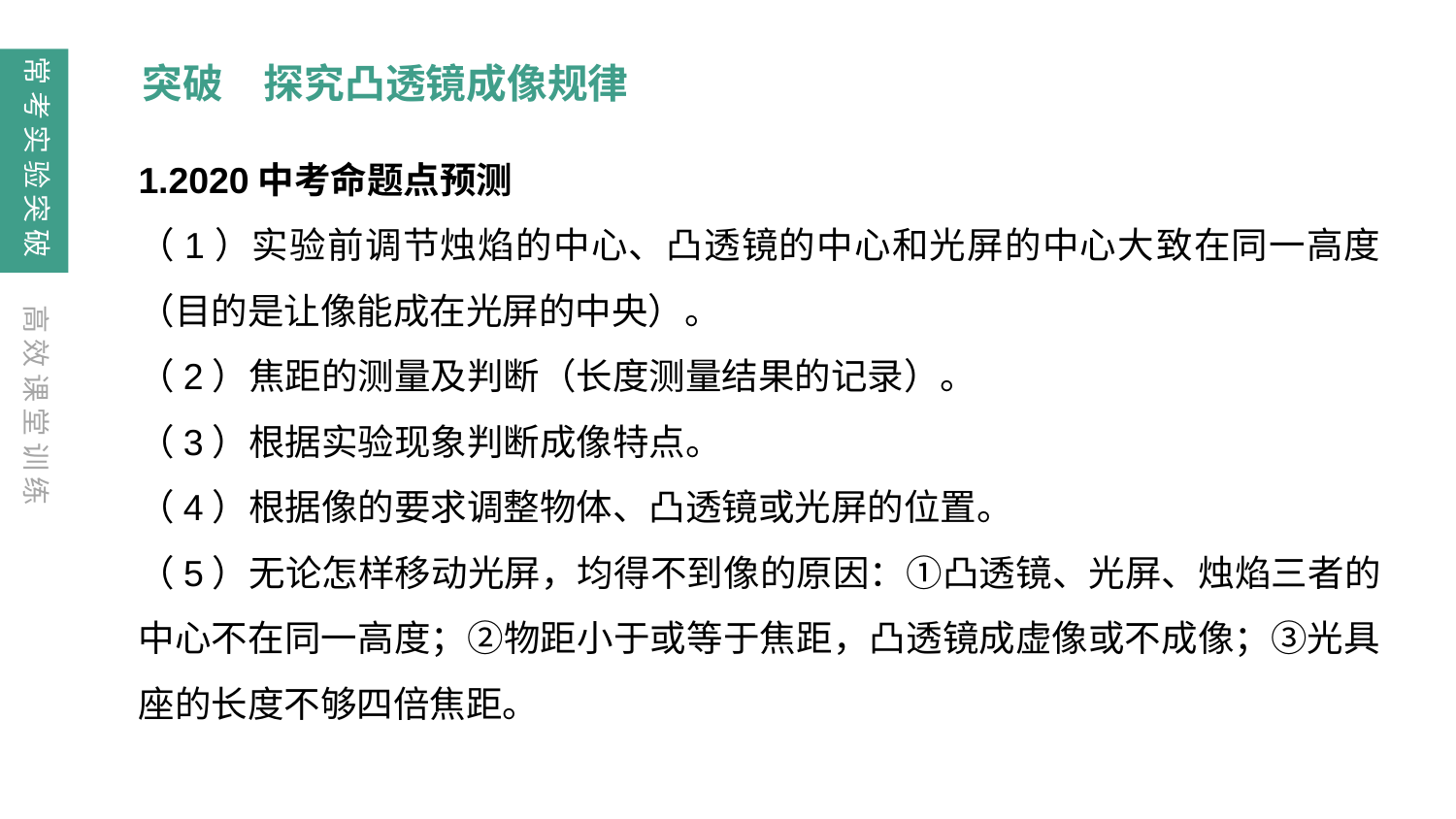

常考实验突破

突破　探究凸透镜成像规律
1.2020中考命题点预测
（1）实验前调节烛焰的中心、凸透镜的中心和光屏的中心大致在同一高度（目的是让像能成在光屏的中央）。
（2）焦距的测量及判断（长度测量结果的记录）。
（3）根据实验现象判断成像特点。
（4）根据像的要求调整物体、凸透镜或光屏的位置。
（5）无论怎样移动光屏，均得不到像的原因：①凸透镜、光屏、烛焰三者的中心不在同一高度；②物距小于或等于焦距，凸透镜成虚像或不成像；③光具座的长度不够四倍焦距。
高效课堂训练